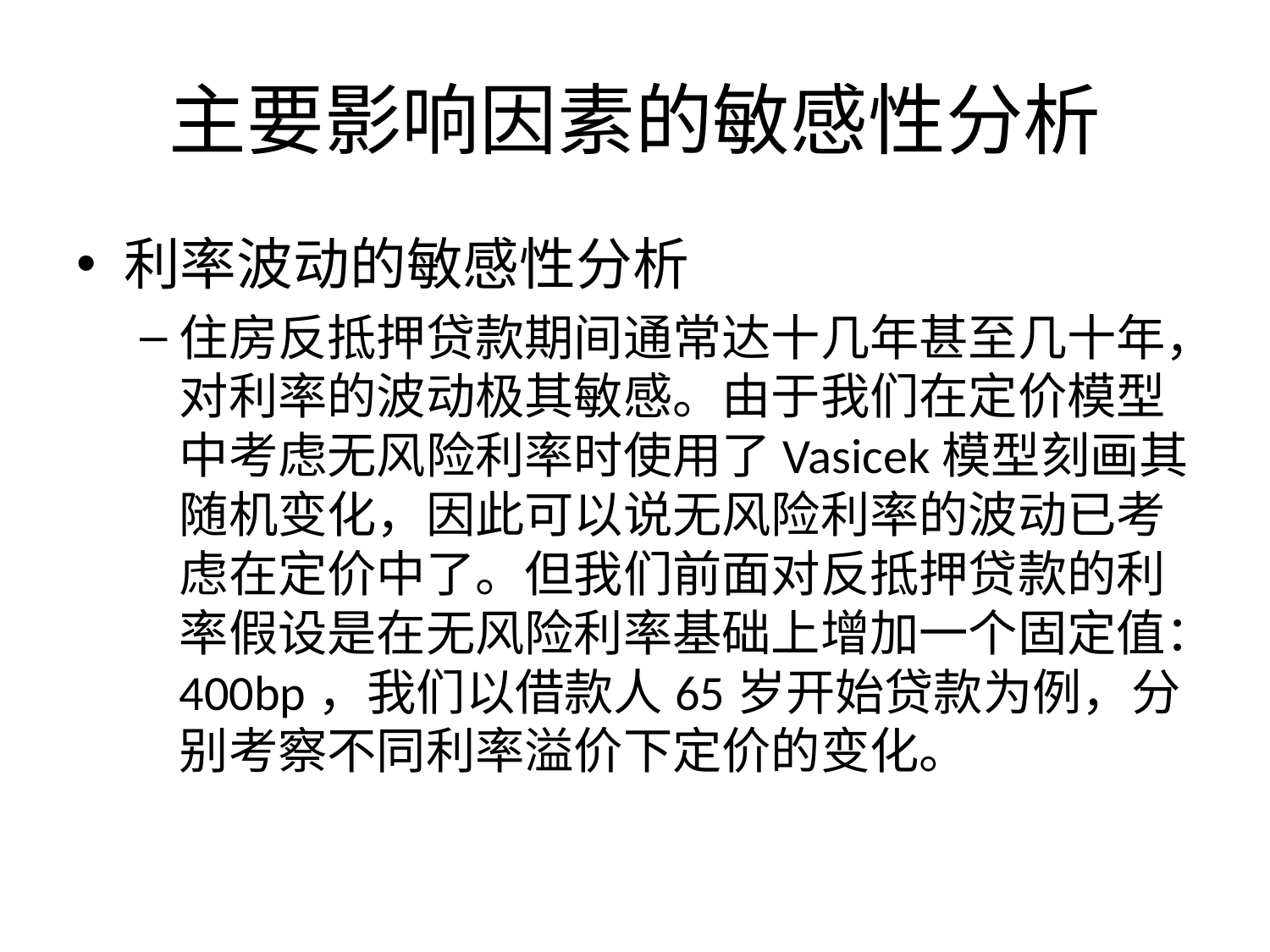

# 主要影响因素的敏感性分析
利率波动的敏感性分析
住房反抵押贷款期间通常达十几年甚至几十年，对利率的波动极其敏感。由于我们在定价模型中考虑无风险利率时使用了Vasicek模型刻画其随机变化，因此可以说无风险利率的波动已考虑在定价中了。但我们前面对反抵押贷款的利率假设是在无风险利率基础上增加一个固定值：400bp，我们以借款人65岁开始贷款为例，分别考察不同利率溢价下定价的变化。